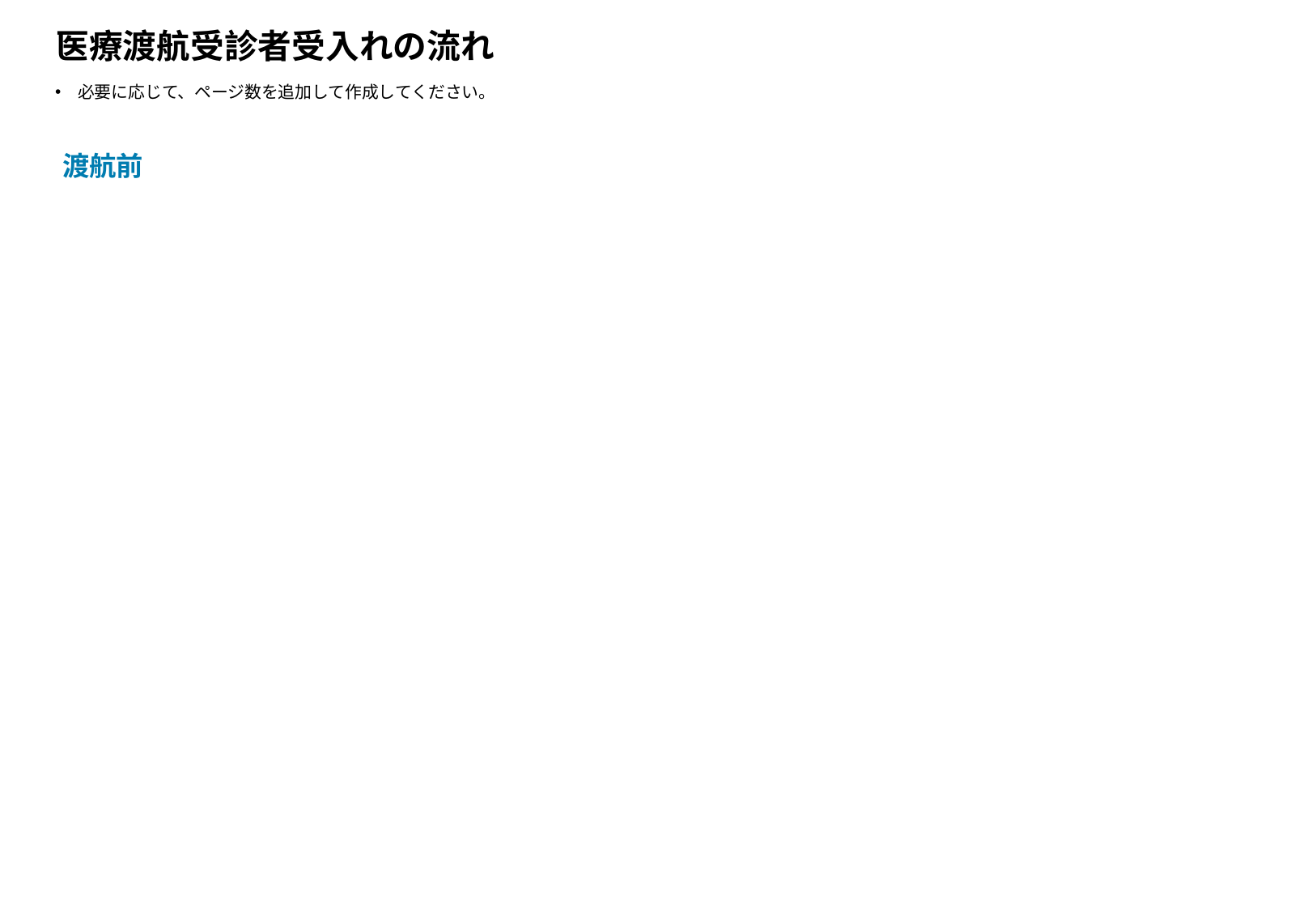

# 医療渡航受診者受入れの流れ
必要に応じて、ページ数を追加して作成してください。
渡航前